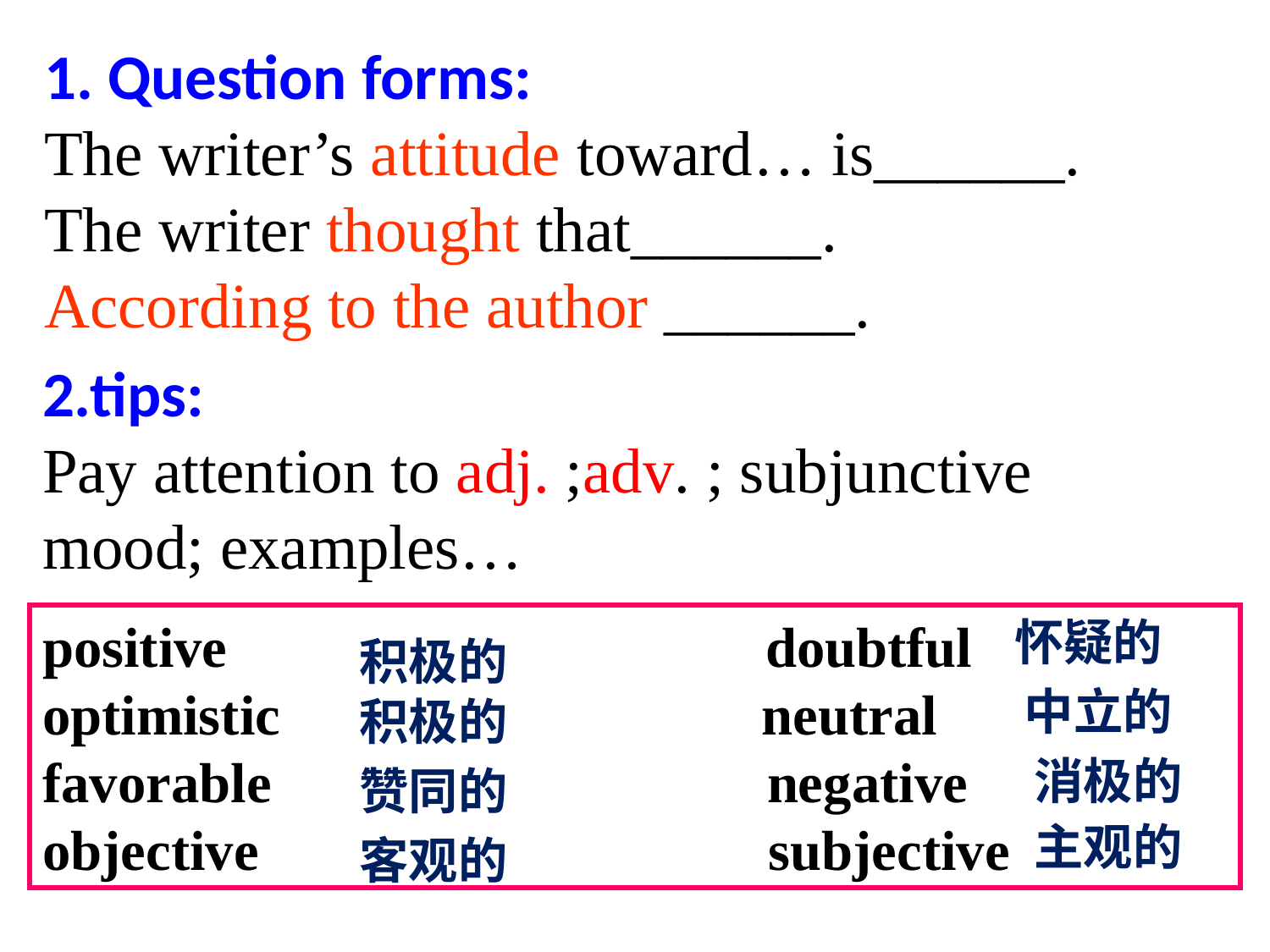

1. Question forms:
The writer’s attitude toward… is______.
The writer thought that______.
According to the author ______.
2.tips:
Pay attention to adj. ;adv. ; subjunctive mood; examples…
positive                                      doubtful
optimistic                                  neutral
favorable                                   negative
objective                                    subjective
怀疑的
积极的
中立的
积极的
消极的
赞同的
主观的
客观的